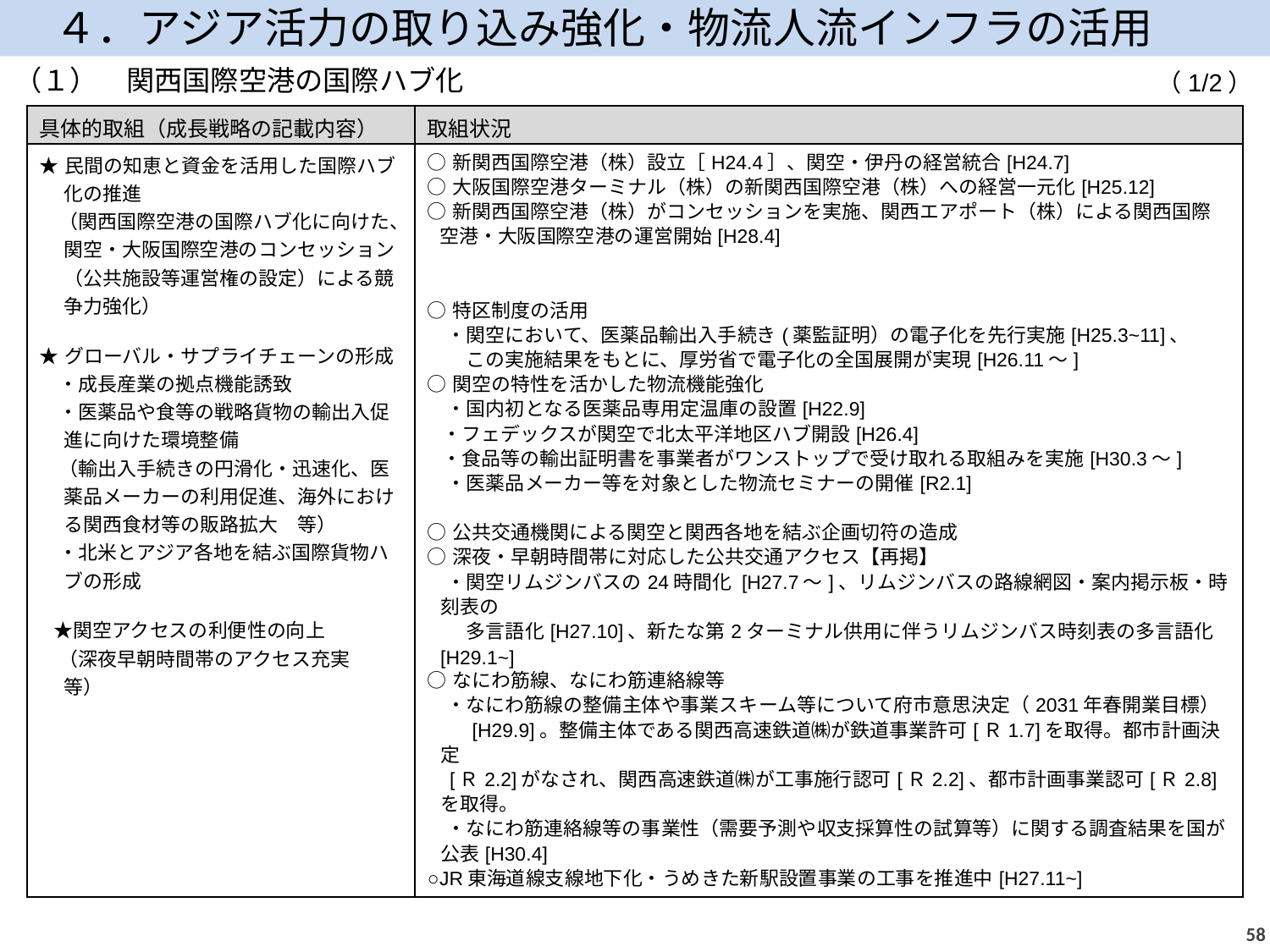

４．アジア活力の取り込み強化・物流人流インフラの活用
（１）　関西国際空港の国際ハブ化
（1/2）
| 具体的取組（成長戦略の記載内容） | 取組状況 |
| --- | --- |
| ★民間の知恵と資金を活用した国際ハブ化の推進 　（関西国際空港の国際ハブ化に向けた、関空・大阪国際空港のコンセッション（公共施設等運営権の設定）による競争力強化） ★グローバル・サプライチェーンの形成 　・成長産業の拠点機能誘致 　・医薬品や食等の戦略貨物の輸出入促進に向けた環境整備 　（輸出入手続きの円滑化・迅速化、医薬品メーカーの利用促進、海外における関西食材等の販路拡大　等） 　・北米とアジア各地を結ぶ国際貨物ハブの形成 　★関空アクセスの利便性の向上 　（深夜早朝時間帯のアクセス充実　等） | ○新関西国際空港（株）設立［H24.4］、関空・伊丹の経営統合[H24.7] ○大阪国際空港ターミナル（株）の新関西国際空港（株）への経営一元化[H25.12] ○新関西国際空港（株）がコンセッションを実施、関西エアポート（株）による関西国際空港・大阪国際空港の運営開始[H28.4] ○特区制度の活用 　・関空において、医薬品輸出入手続き(薬監証明）の電子化を先行実施[H25.3~11]、 　　この実施結果をもとに、厚労省で電子化の全国展開が実現[H26.11～] ○関空の特性を活かした物流機能強化 　・国内初となる医薬品専用定温庫の設置[H22.9] ・フェデックスが関空で北太平洋地区ハブ開設[H26.4] ・食品等の輸出証明書を事業者がワンストップで受け取れる取組みを実施[H30.3～] 　・医薬品メーカー等を対象とした物流セミナーの開催[R2.1] ○公共交通機関による関空と関西各地を結ぶ企画切符の造成 ○深夜・早朝時間帯に対応した公共交通アクセス【再掲】 　・関空リムジンバスの24時間化 [H27.7～]、リムジンバスの路線網図・案内掲示板・時刻表の 　　多言語化[H27.10]、新たな第2ターミナル供用に伴うリムジンバス時刻表の多言語化[H29.1~] ○なにわ筋線、なにわ筋連絡線等 　・なにわ筋線の整備主体や事業スキーム等について府市意思決定（2031年春開業目標） 　　[H29.9]。整備主体である関西高速鉄道㈱が鉄道事業許可[Ｒ1.7]を取得。都市計画決定 [Ｒ2.2]がなされ、関西高速鉄道㈱が工事施行認可[Ｒ2.2]、都市計画事業認可[Ｒ2.8]を取得。 　・なにわ筋連絡線等の事業性（需要予測や収支採算性の試算等）に関する調査結果を国が公表[H30.4] ○JR東海道線支線地下化・うめきた新駅設置事業の工事を推進中[H27.11~] |
58